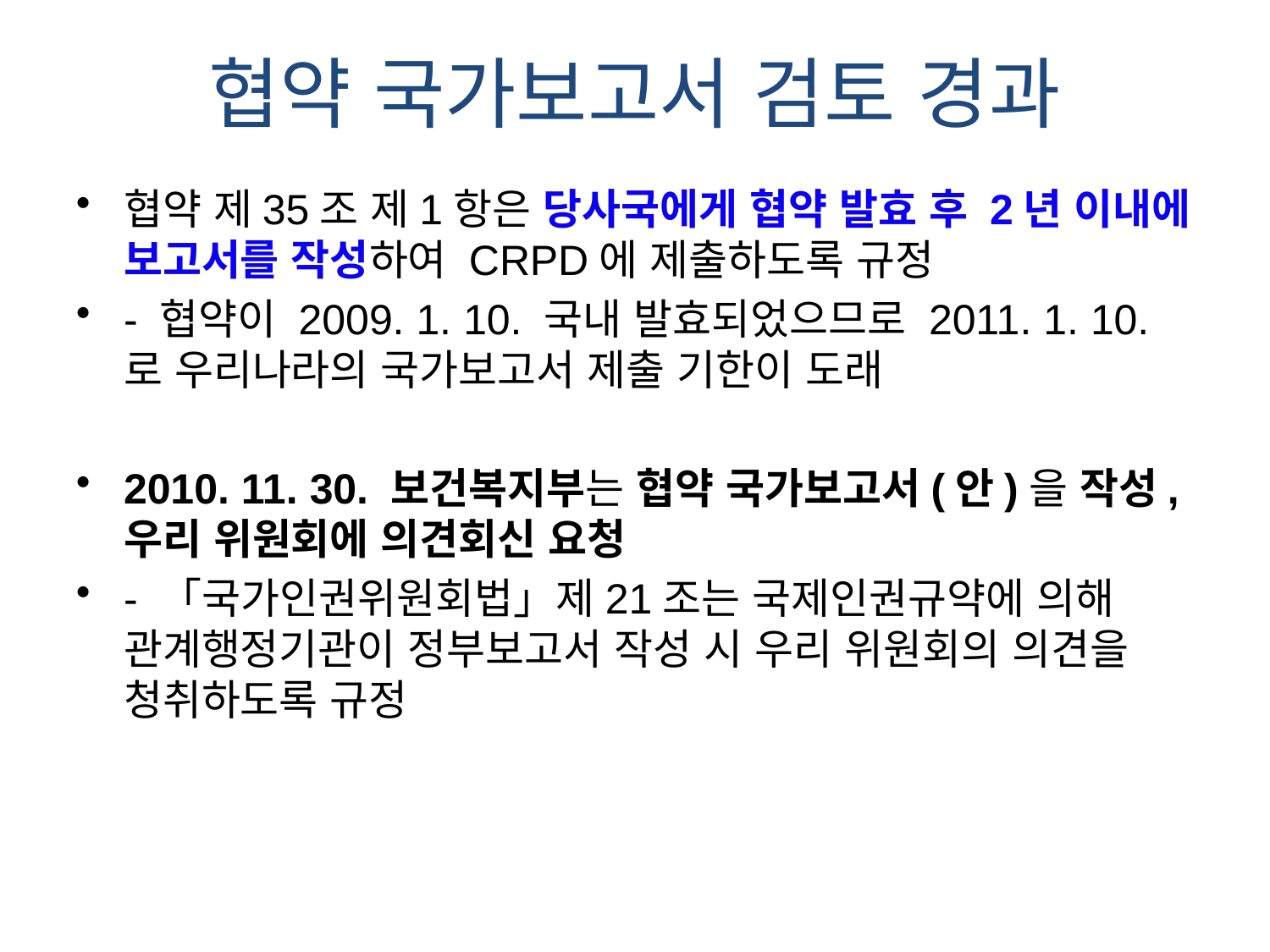

협약 국가보고서 검토 경과
협약 제35조 제1항은 당사국에게 협약 발효 후 2년 이내에 보고서를 작성하여 CRPD에 제출하도록 규정
- 협약이 2009. 1. 10. 국내 발효되었으므로 2011. 1. 10.로 우리나라의 국가보고서 제출 기한이 도래

2010. 11. 30. 보건복지부는 협약 국가보고서(안)을 작성, 우리 위원회에 의견회신 요청
- 「국가인권위원회법」제21조는 국제인권규약에 의해 관계행정기관이 정부보고서 작성 시 우리 위원회의 의견을 청취하도록 규정